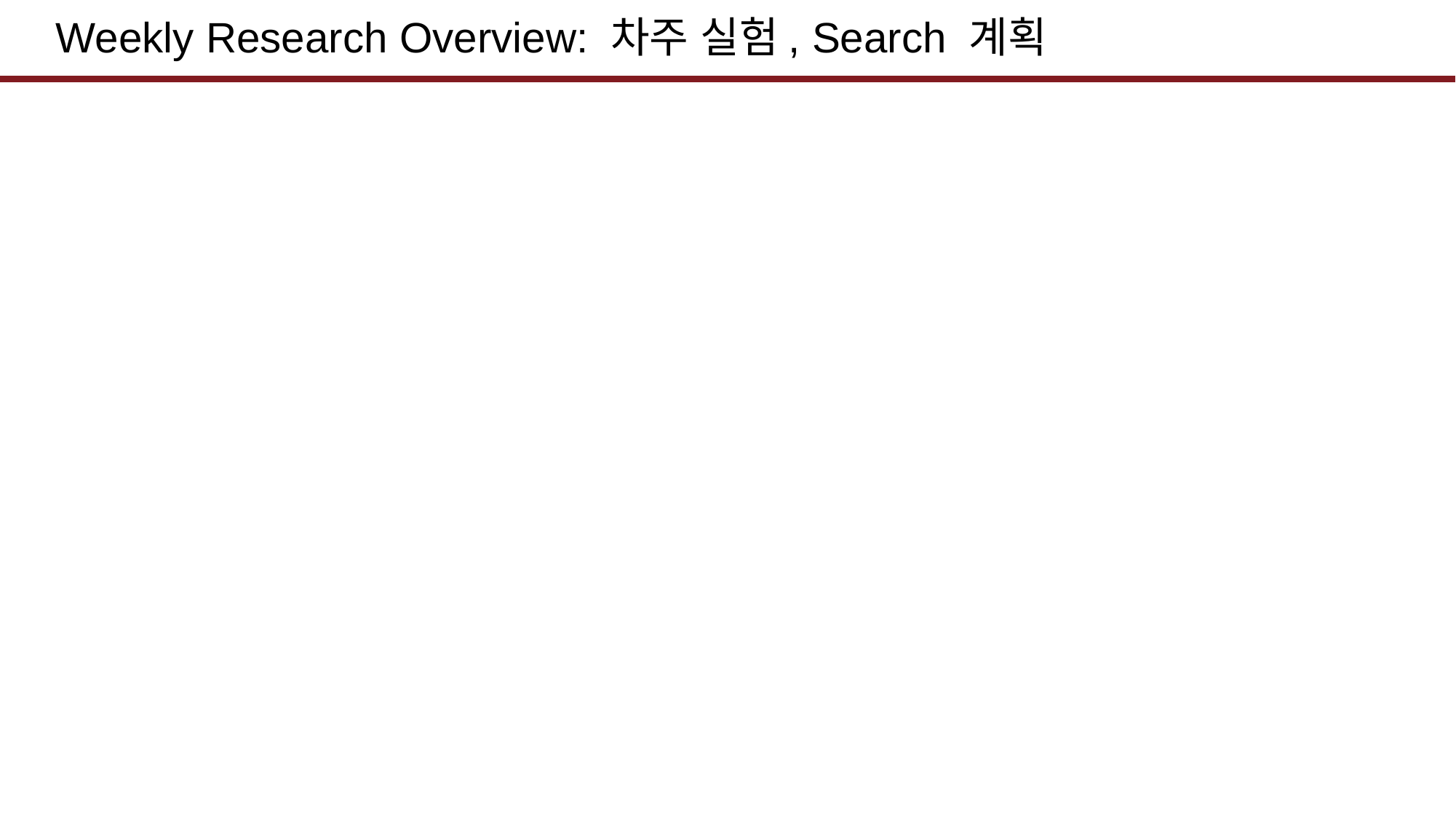

Weekly Research Overview: 차주 실험, Search 계획